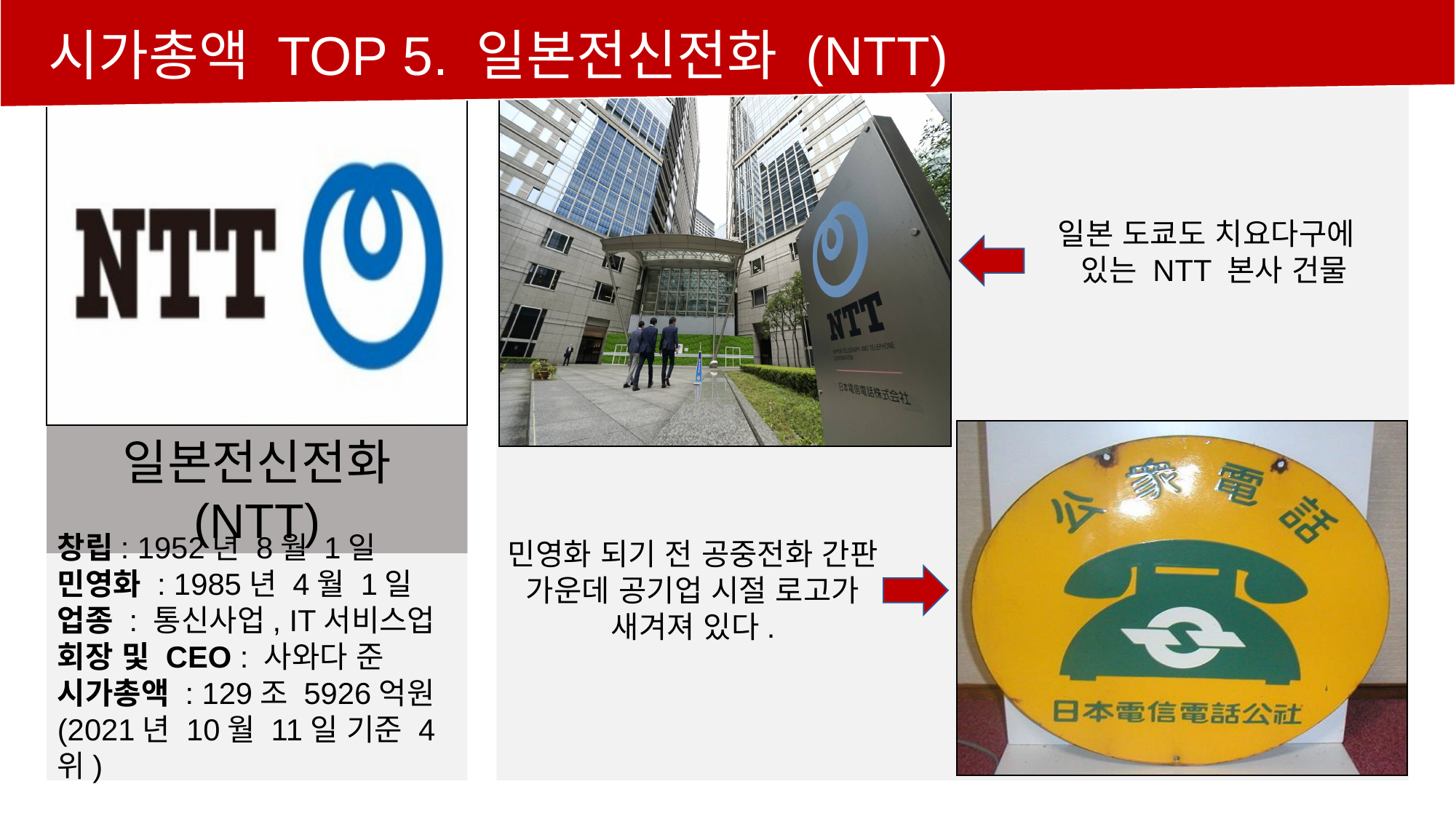

시가총액 TOP 5. 일본전신전화 (NTT)

일본 도쿄도 치요다구에
 있는 NTT 본사 건물

일본전신전화 (NTT)
창립: 1952년 8월 1일
민영화 : 1985년 4월 1일
업종 : 통신사업, IT서비스업
회장 및 CEO : 사와다 준
시가총액 : 129조 5926억원 (2021년 10월 11일 기준 4위)
민영화 되기 전 공중전화 간판
가운데 공기업 시절 로고가
새겨져 있다.